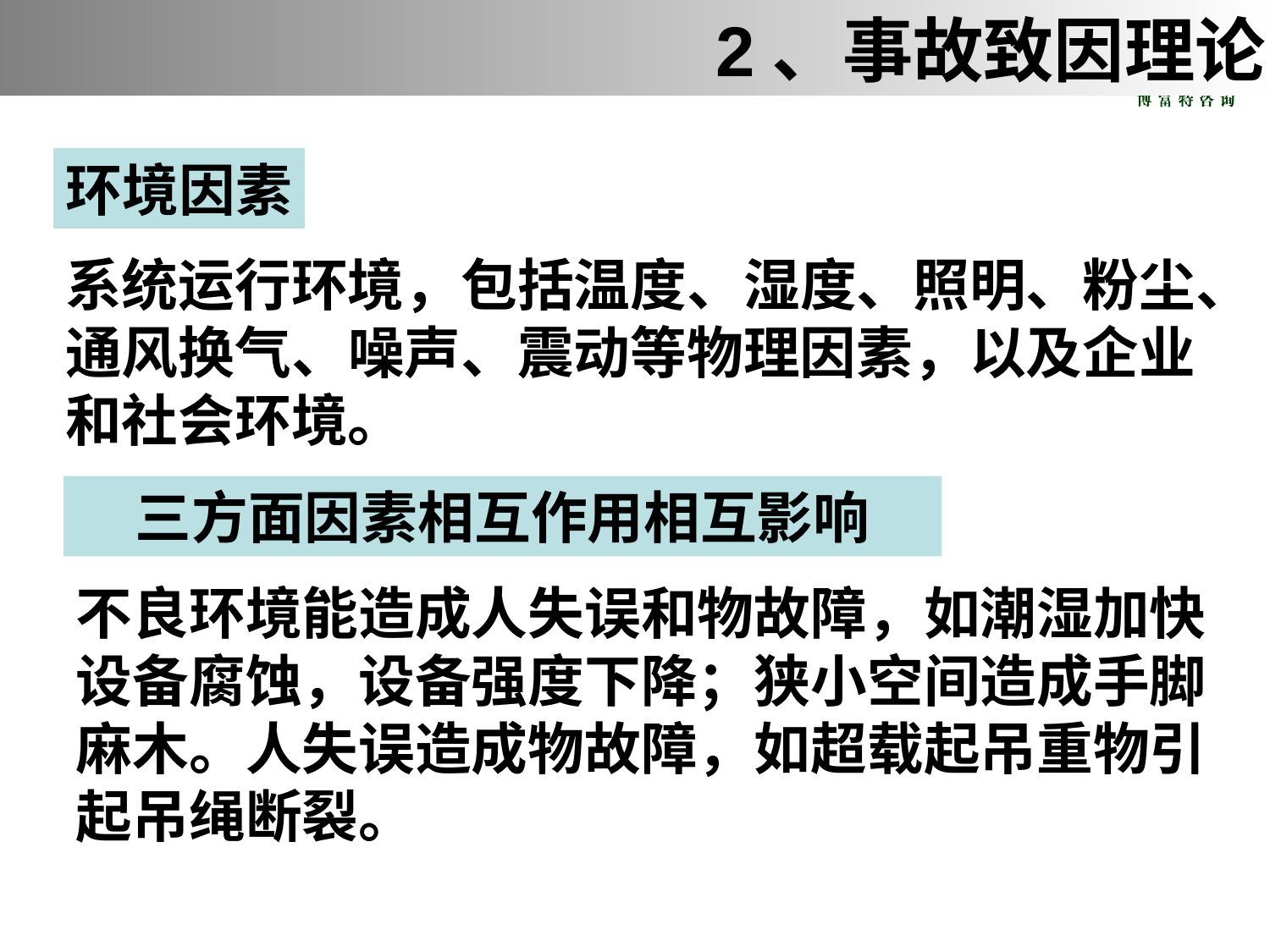

2、事故致因理论
环境因素
系统运行环境，包括温度、湿度、照明、粉尘、通风换气、噪声、震动等物理因素，以及企业和社会环境。
三方面因素相互作用相互影响
不良环境能造成人失误和物故障，如潮湿加快设备腐蚀，设备强度下降；狭小空间造成手脚麻木。人失误造成物故障，如超载起吊重物引起吊绳断裂。